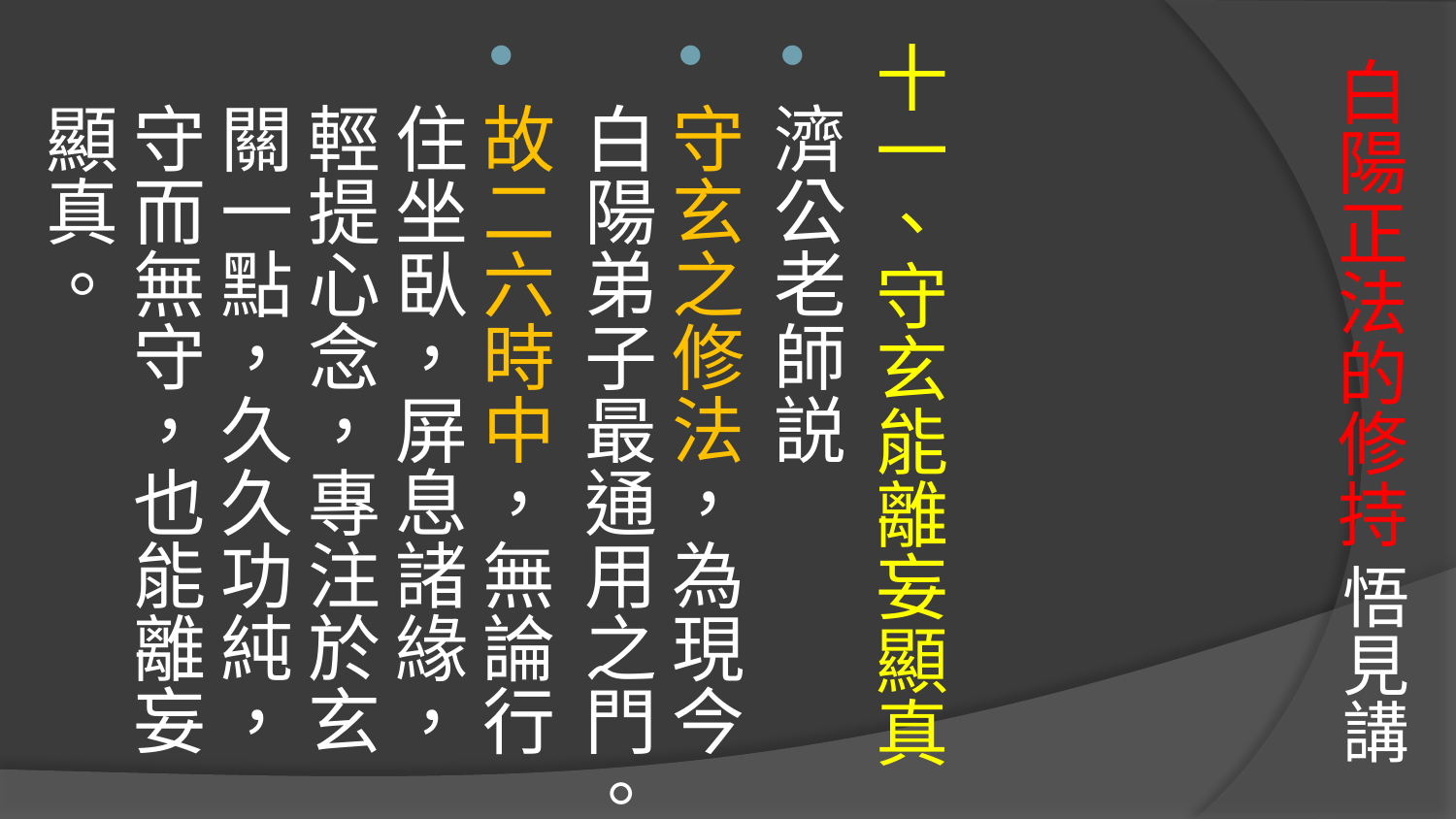

十一、守玄能離妄顯真
濟公老師説
守玄之修法，為現今白陽弟子最通用之門。
故二六時中，無論行住坐臥，屏息諸緣，輕提心念，專注於玄關一點，久久功純，守而無守，也能離妄顯真。
# 白陽正法的修持 悟見講